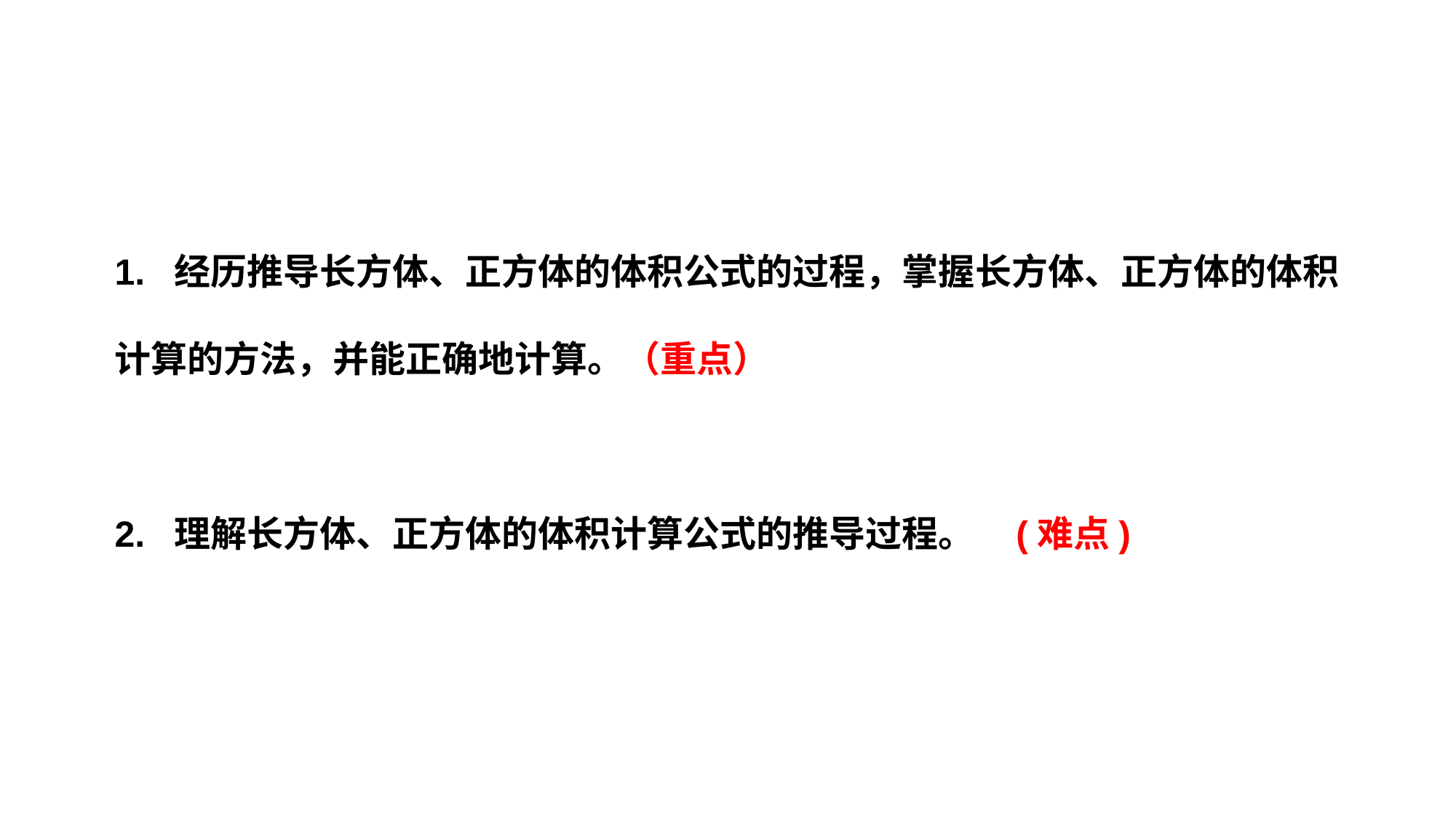

1.  经历推导长方体、正方体的体积公式的过程，掌握长方体、正方体的体积计算的方法，并能正确地计算。（重点）

2.  理解长方体、正方体的体积计算公式的推导过程。    (难点)